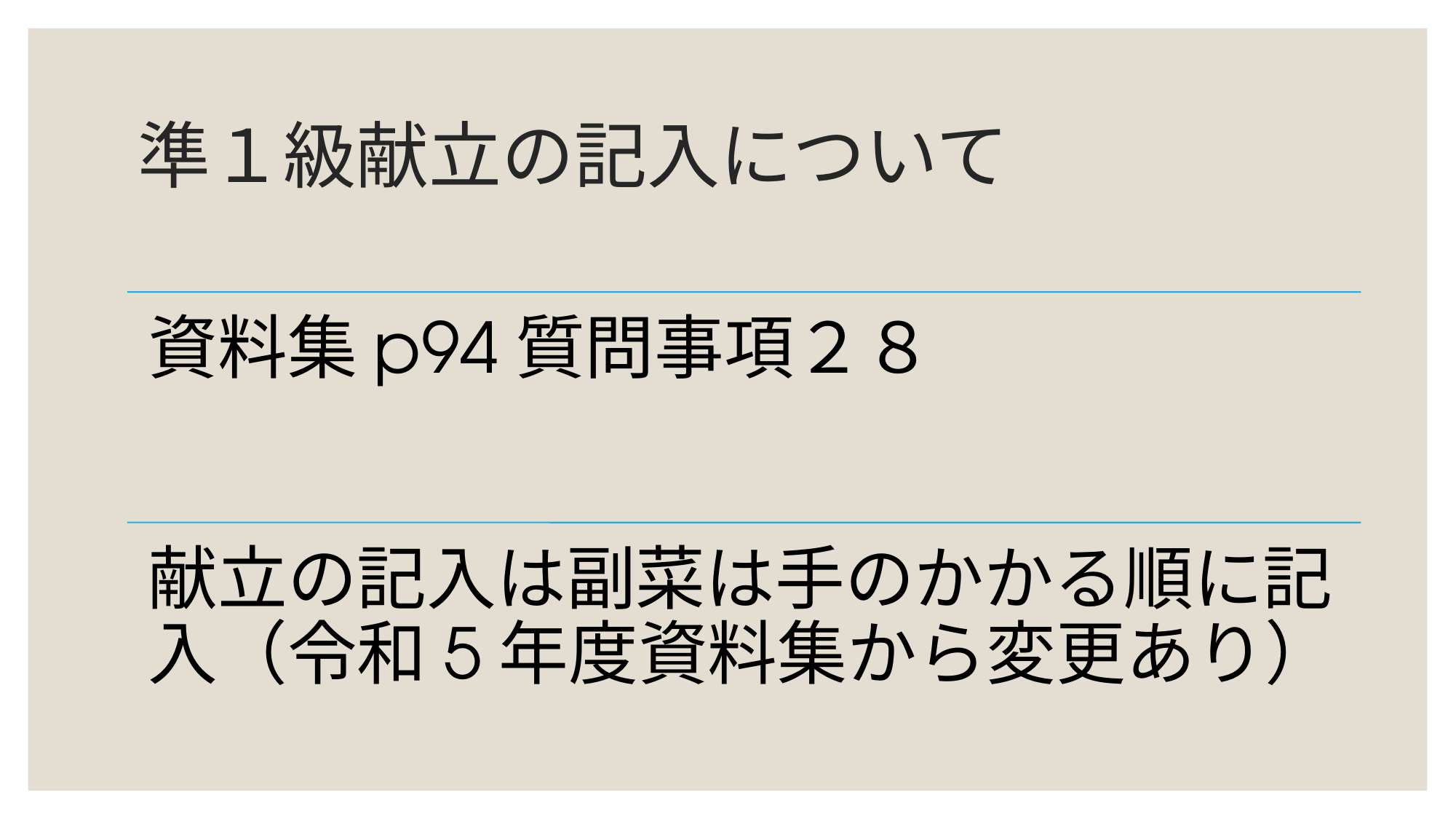

# 準１級献立の記入について
資料集p94質問事項２８
献立の記入は副菜は手のかかる順に記入（令和5年度資料集から変更あり）